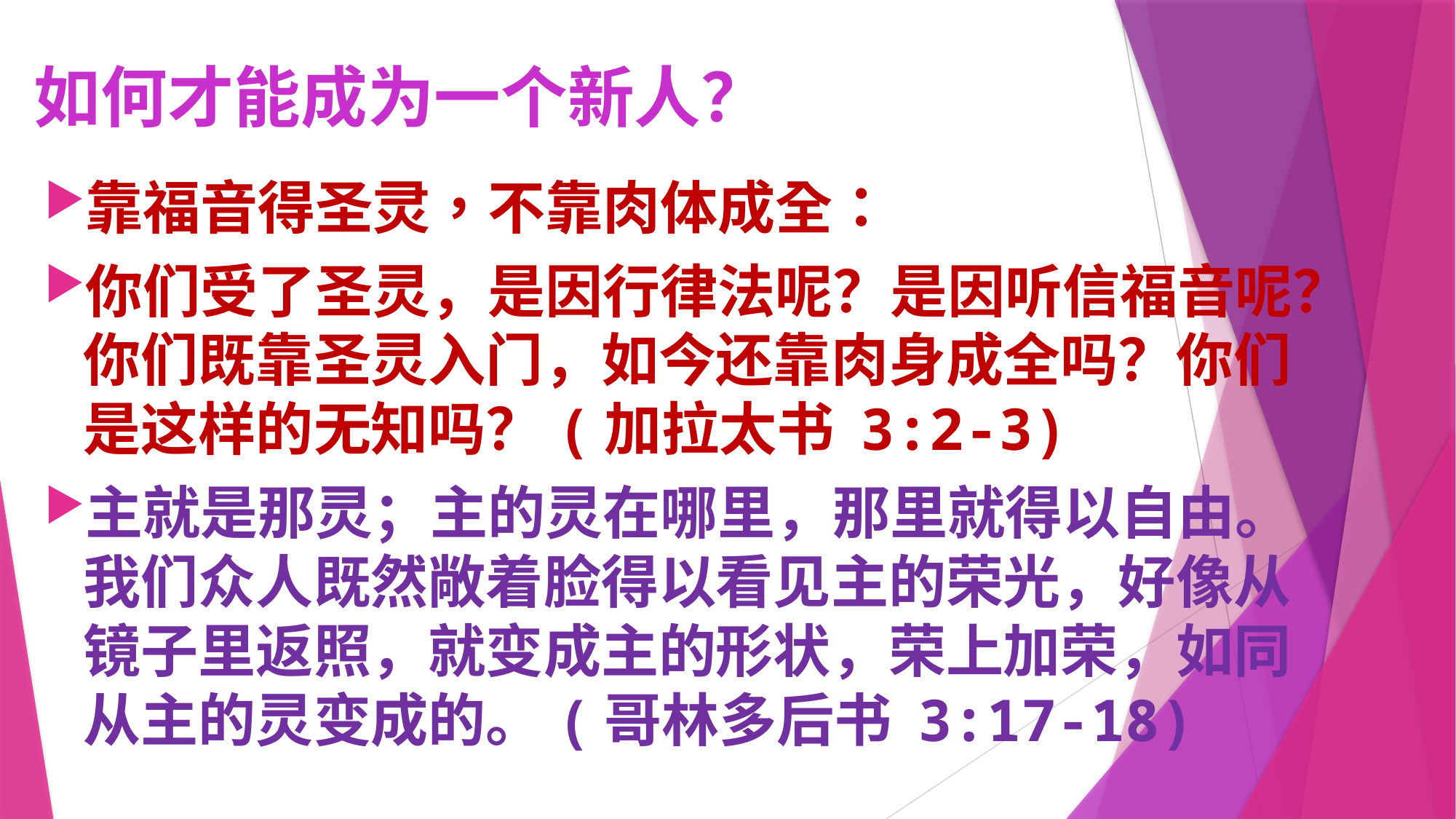

# 如何才能成为一个新人？
靠福音得圣灵，不靠肉体成全：
你们受了圣灵，是因行律法呢？是因听信福音呢？你们既靠圣灵入门，如今还靠肉身成全吗？你们是这样的无知吗？(加拉太书 3:2-3)
主就是那灵；主的灵在哪里，那里就得以自由。我们众人既然敞着脸得以看见主的荣光，好像从镜子里返照，就变成主的形状，荣上加荣，如同从主的灵变成的。(哥林多后书 3:17-18)